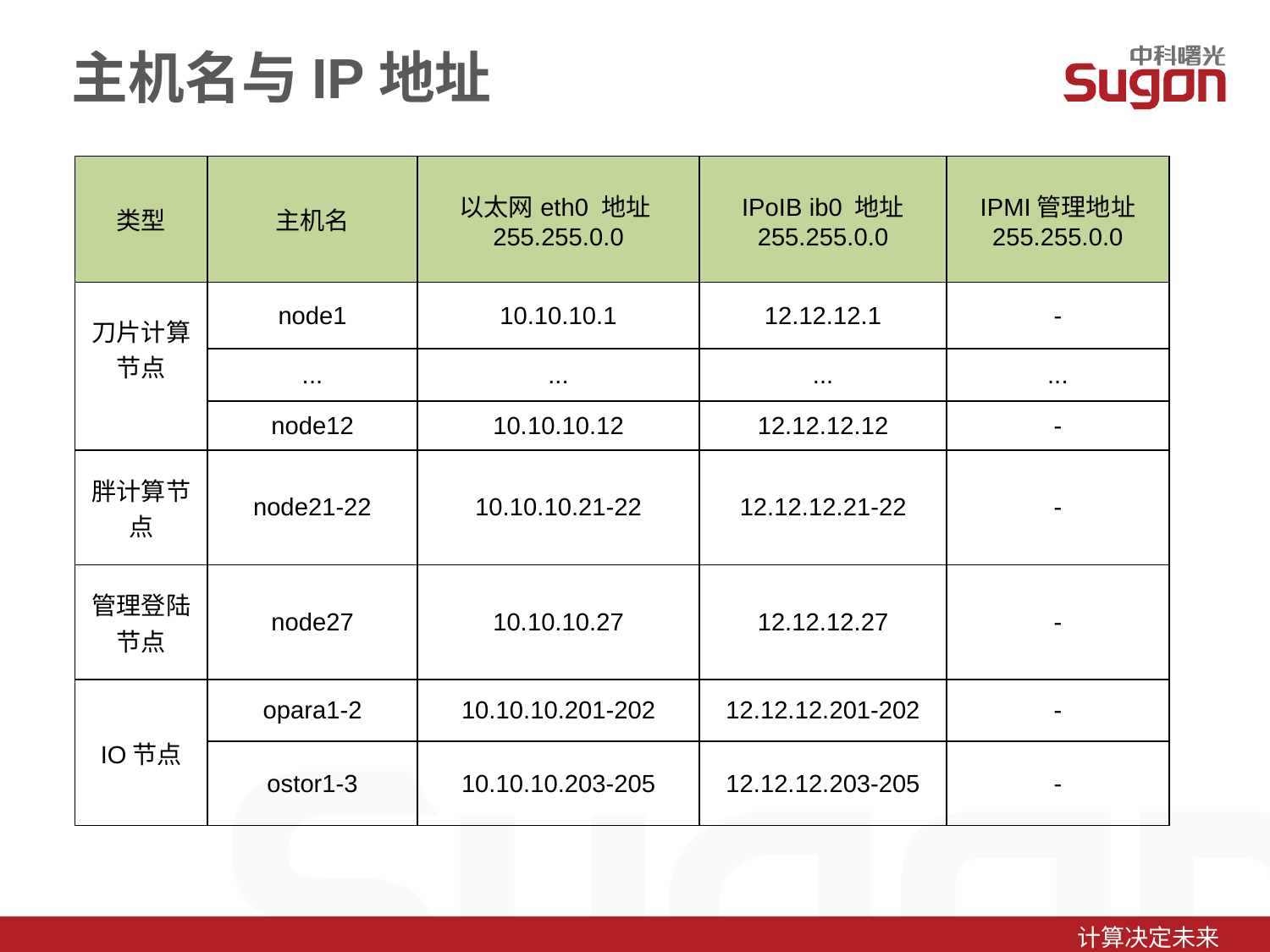

主机名与IP地址

| 类型 | 主机名 | 以太网eth0 地址255.255.0.0 | IPoIB ib0 地址 255.255.0.0 | IPMI管理地址 255.255.0.0 |
| --- | --- | --- | --- | --- |
| 刀片计算节点 | node1 | 10.10.10.1 | 12.12.12.1 | - |
|  | ... | ... | ... | ... |
|  | node12 | 10.10.10.12 | 12.12.12.12 | - |
| 胖计算节点 | node21-22 | 10.10.10.21-22 | 12.12.12.21-22 | - |
| 管理登陆节点 | node27 | 10.10.10.27 | 12.12.12.27 | - |
| IO节点 | opara1-2 | 10.10.10.201-202 | 12.12.12.201-202 | - |
|  | ostor1-3 | 10.10.10.203-205 | 12.12.12.203-205 | - |